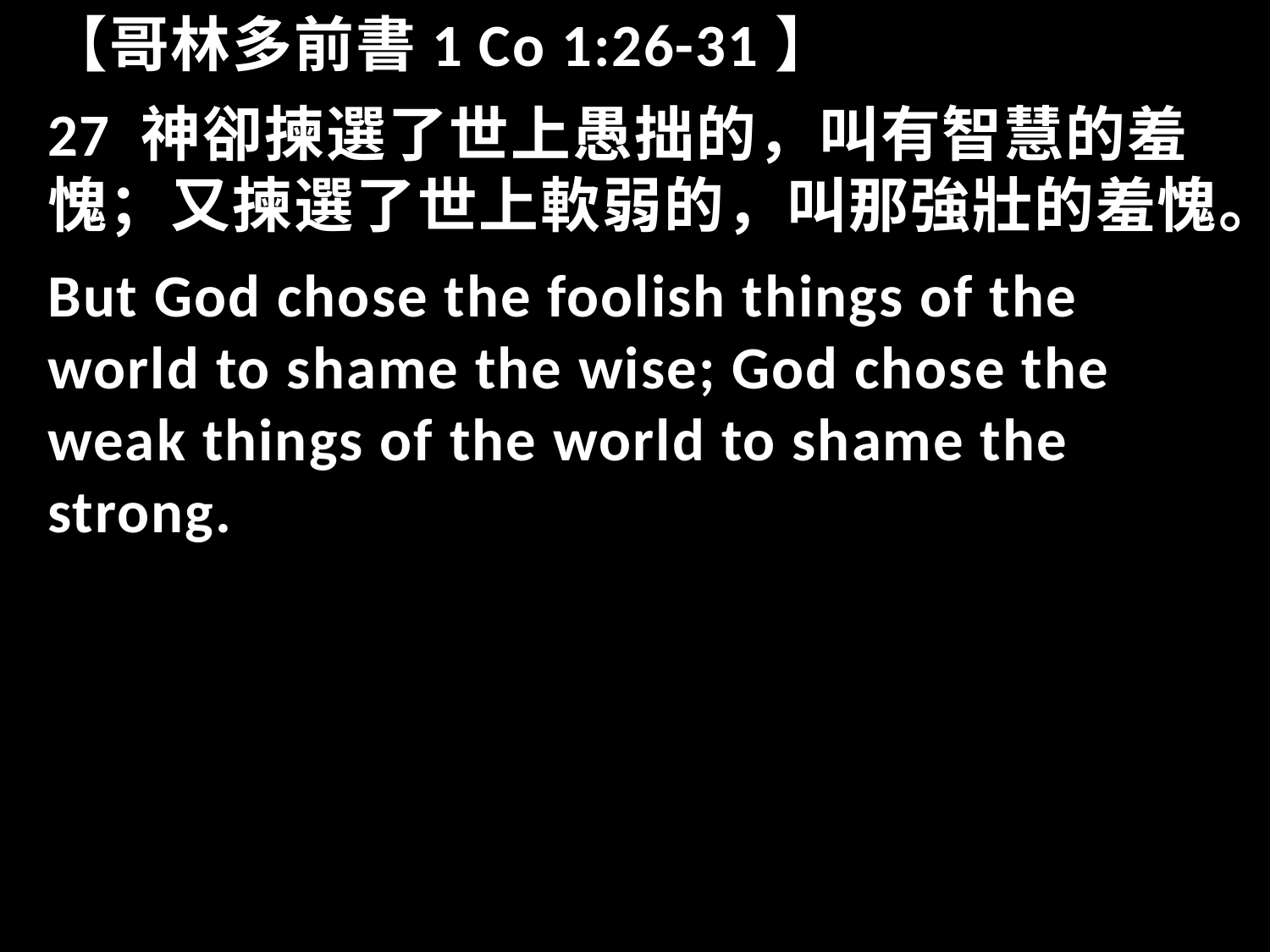

【哥林多前書1 Co 1:26-31】
27 神卻揀選了世上愚拙的，叫有智慧的羞愧；又揀選了世上軟弱的，叫那強壯的羞愧。
But God chose the foolish things of the world to shame the wise; God chose the weak things of the world to shame the strong.